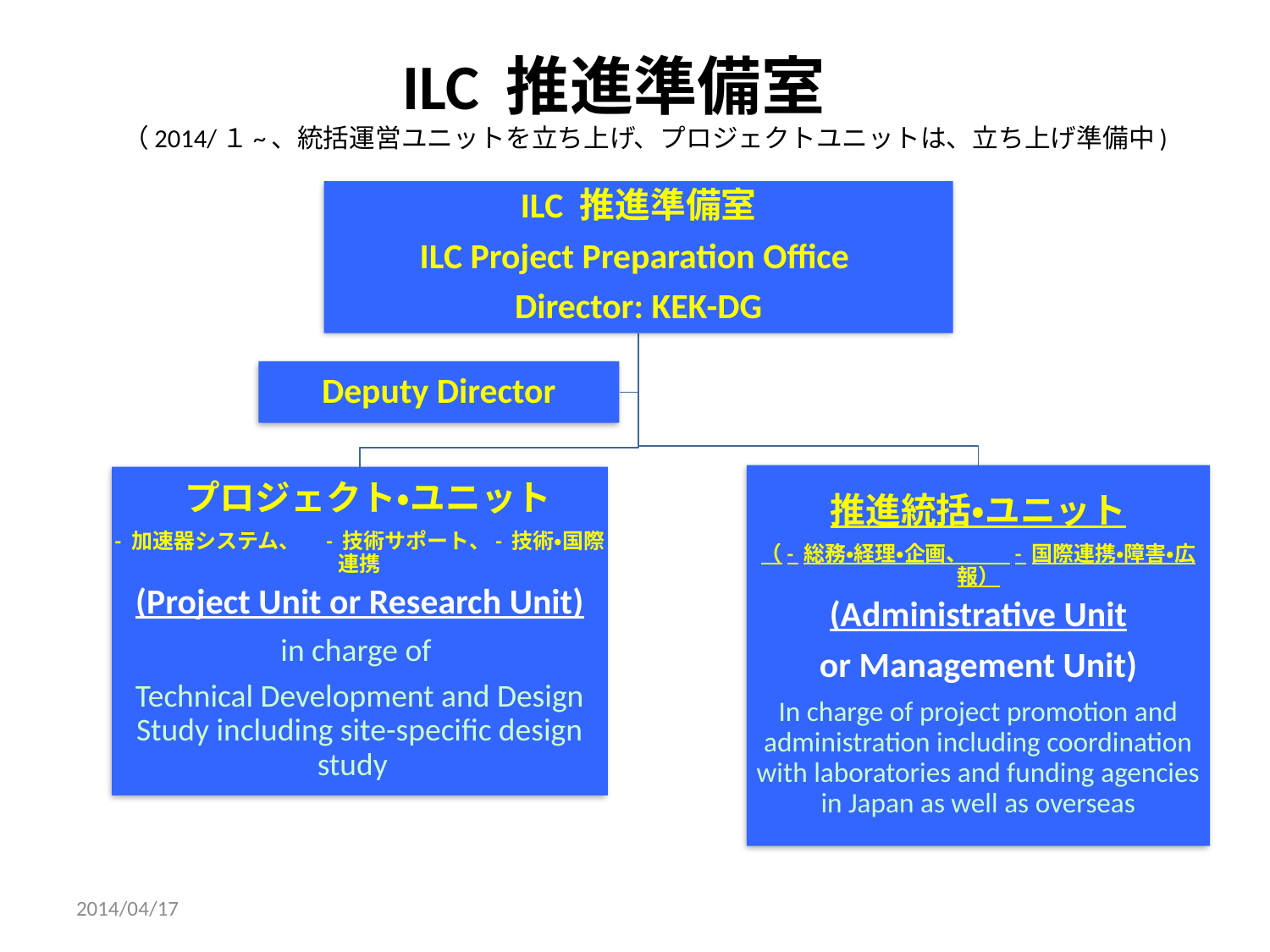

# ILC 推進準備室　 （2014/１~、統括運営ユニットを立ち上げ、プロジェクトユニットは、立ち上げ準備中)
ILC 推進準備室
ILC Project Preparation Office
Director: KEK-DG
 プロジェクト・ユニット
- 加速器システム、　- 技術サポート、- 技術・国際連携
(Project Unit or Research Unit)
in charge of
Technical Development and Design Study including site-specific design study
推進統括・ユニット
（- 総務・経理・企画、　　- 国際連携・障害・広報）
(Administrative Unit
or Management Unit)
In charge of project promotion and administration including coordination with laboratories and funding agencies in Japan as well as overseas
Deputy Director
2014/04/17